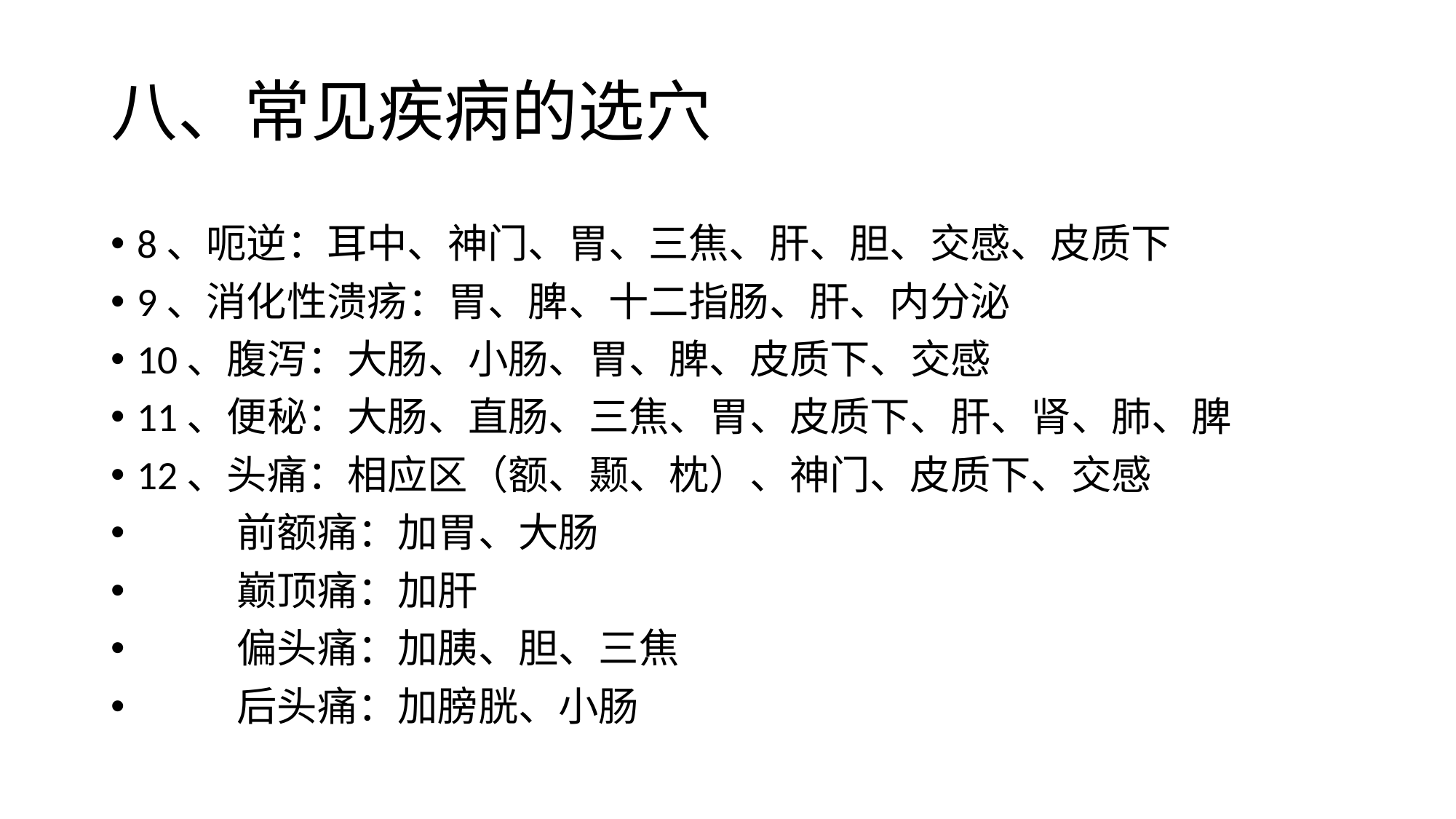

# 八、常见疾病的选穴
8、呃逆：耳中、神门、胃、三焦、肝、胆、交感、皮质下
9、消化性溃疡：胃、脾、十二指肠、肝、内分泌
10、腹泻：大肠、小肠、胃、脾、皮质下、交感
11、便秘：大肠、直肠、三焦、胃、皮质下、肝、肾、肺、脾
12、头痛：相应区（额、颞、枕）、神门、皮质下、交感
          前额痛：加胃、大肠
          巅顶痛：加肝
          偏头痛：加胰、胆、三焦
          后头痛：加膀胱、小肠